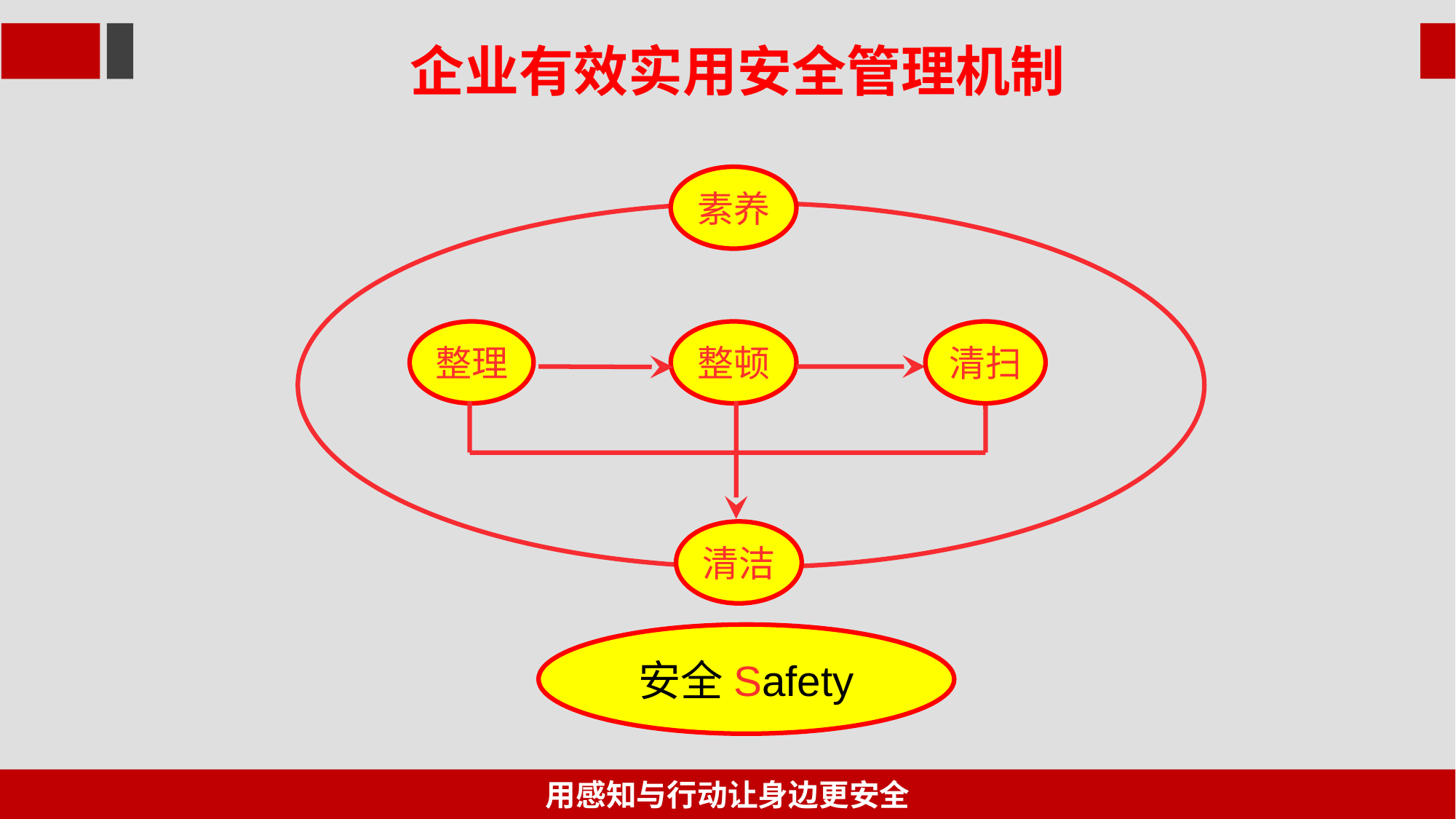

企业有效实用安全管理机制
素养

整理
整顿
清扫

清洁
安全Safety